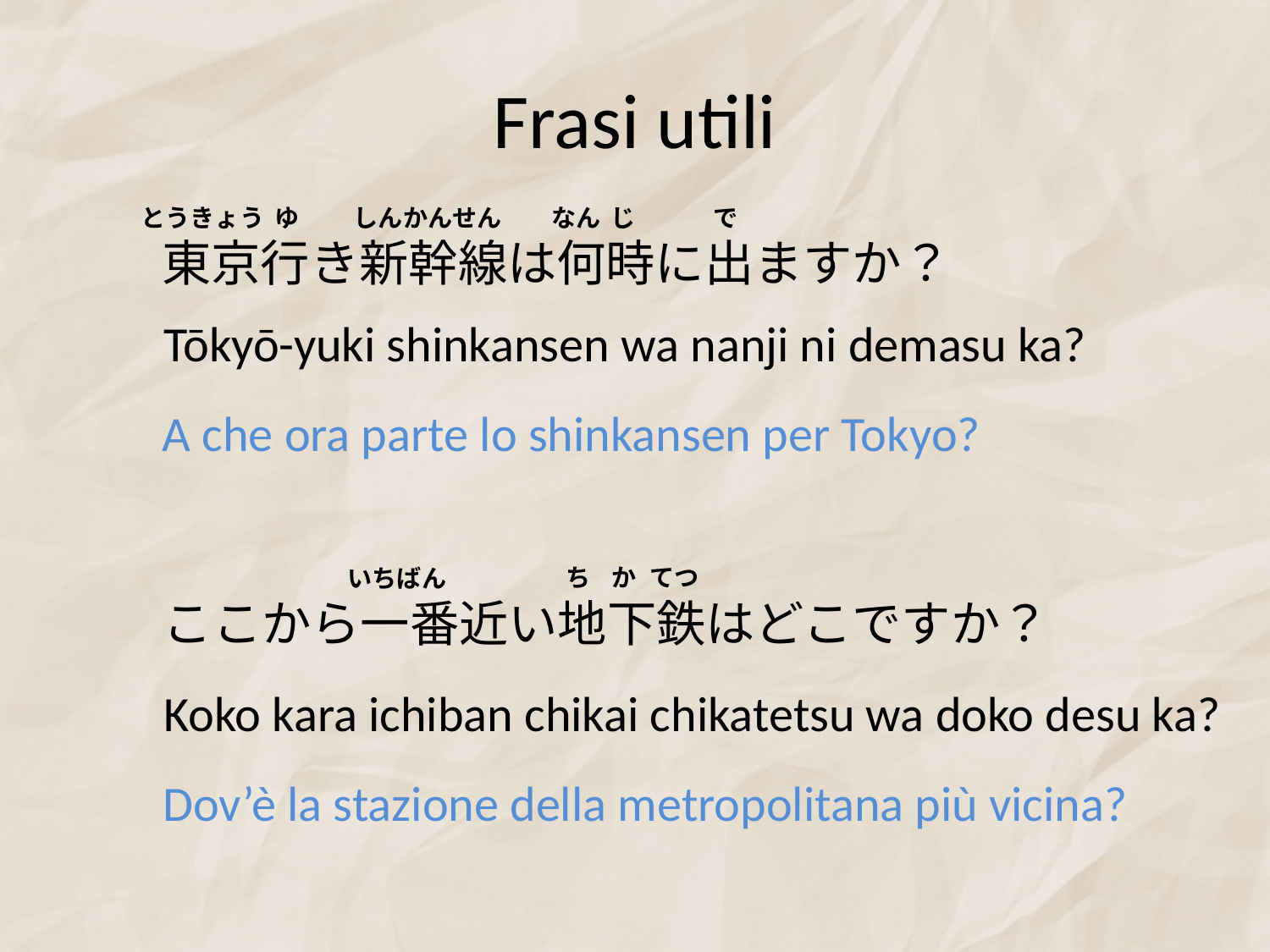

# Frasi utili
とうきょう
ゆ
しんかんせん
なん
じ
で
東京行き新幹線は何時に出ますか？
Tōkyō-yuki shinkansen wa nanji ni demasu ka?
A che ora parte lo shinkansen per Tokyo?
てつ
ち
か
いちばん
ここから一番近い地下鉄はどこですか？
Koko kara ichiban chikai chikatetsu wa doko desu ka?
Dov’è la stazione della metropolitana più vicina?